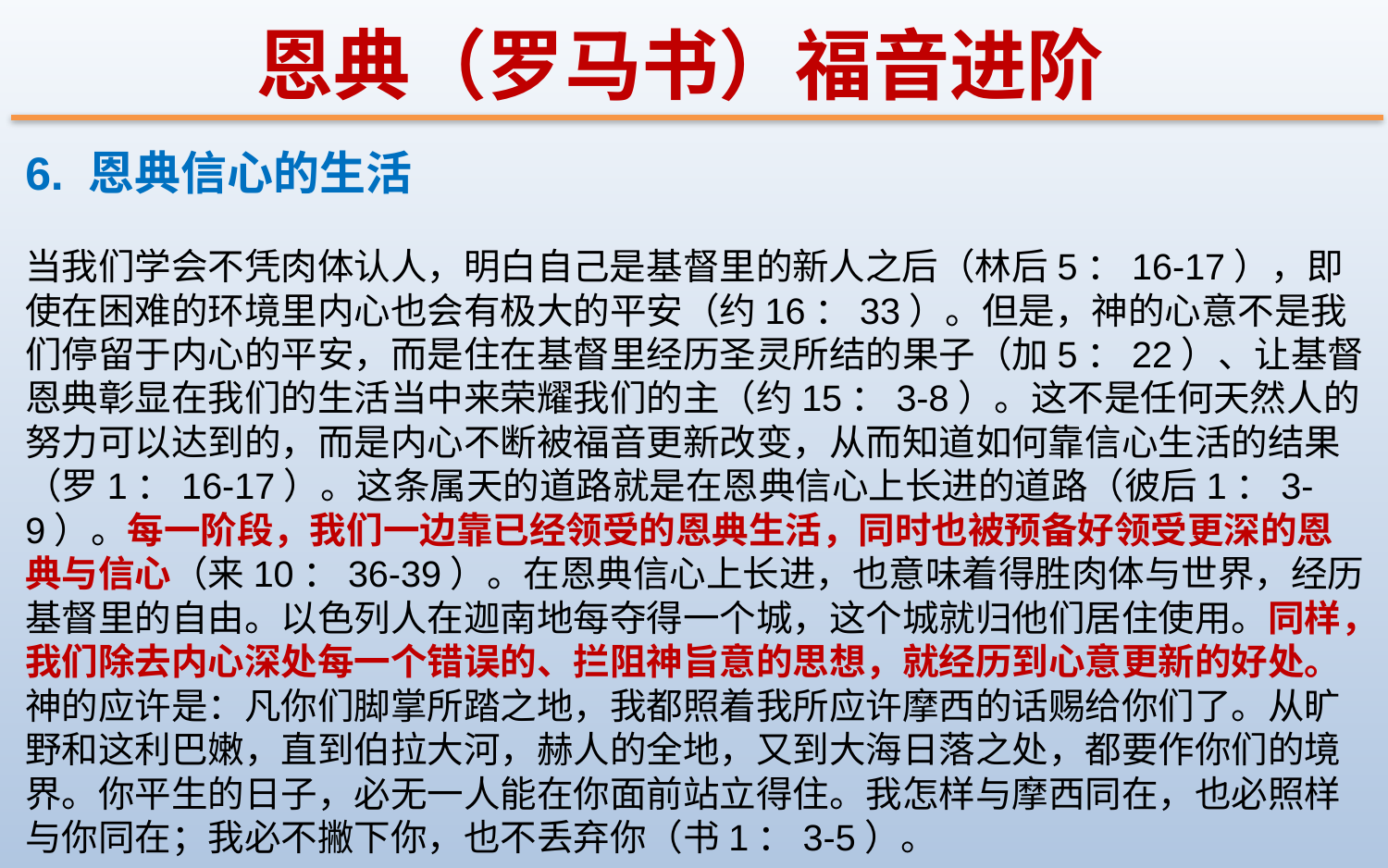

恩典（罗马书）福音进阶
6. 恩典信心的生活

当我们学会不凭肉体认人，明白自己是基督里的新人之后（林后5：16-17），即使在困难的环境里内心也会有极大的平安（约16：33）。但是，神的心意不是我们停留于内心的平安，而是住在基督里经历圣灵所结的果子（加5：22）、让基督恩典彰显在我们的生活当中来荣耀我们的主（约15：3-8）。这不是任何天然人的努力可以达到的，而是内心不断被福音更新改变，从而知道如何靠信心生活的结果（罗1：16-17）。这条属天的道路就是在恩典信心上长进的道路（彼后1：3-9）。每一阶段，我们一边靠已经领受的恩典生活，同时也被预备好领受更深的恩典与信心（来10：36-39）。在恩典信心上长进，也意味着得胜肉体与世界，经历基督里的自由。以色列人在迦南地每夺得一个城，这个城就归他们居住使用。同样，我们除去内心深处每一个错误的、拦阻神旨意的思想，就经历到心意更新的好处。神的应许是：凡你们脚掌所踏之地，我都照着我所应许摩西的话赐给你们了。从旷野和这利巴嫩，直到伯拉大河，赫人的全地，又到大海日落之处，都要作你们的境界。你平生的日子，必无一人能在你面前站立得住。我怎样与摩西同在，也必照样与你同在；我必不撇下你，也不丢弃你（书1：3-5）。